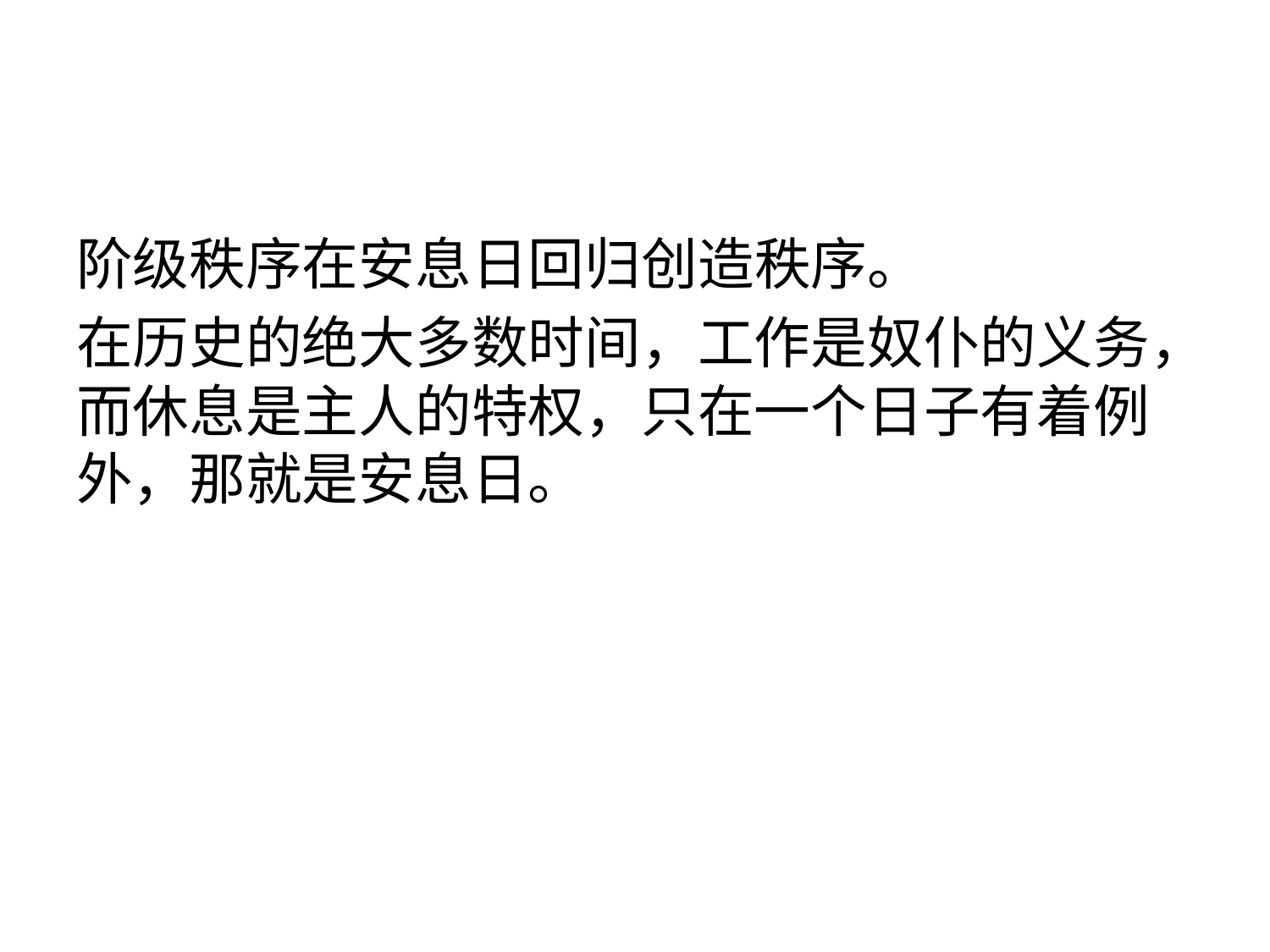

#
阶级秩序在安息日回归创造秩序。
在历史的绝大多数时间，工作是奴仆的义务，而休息是主人的特权，只在一个日子有着例外，那就是安息日。